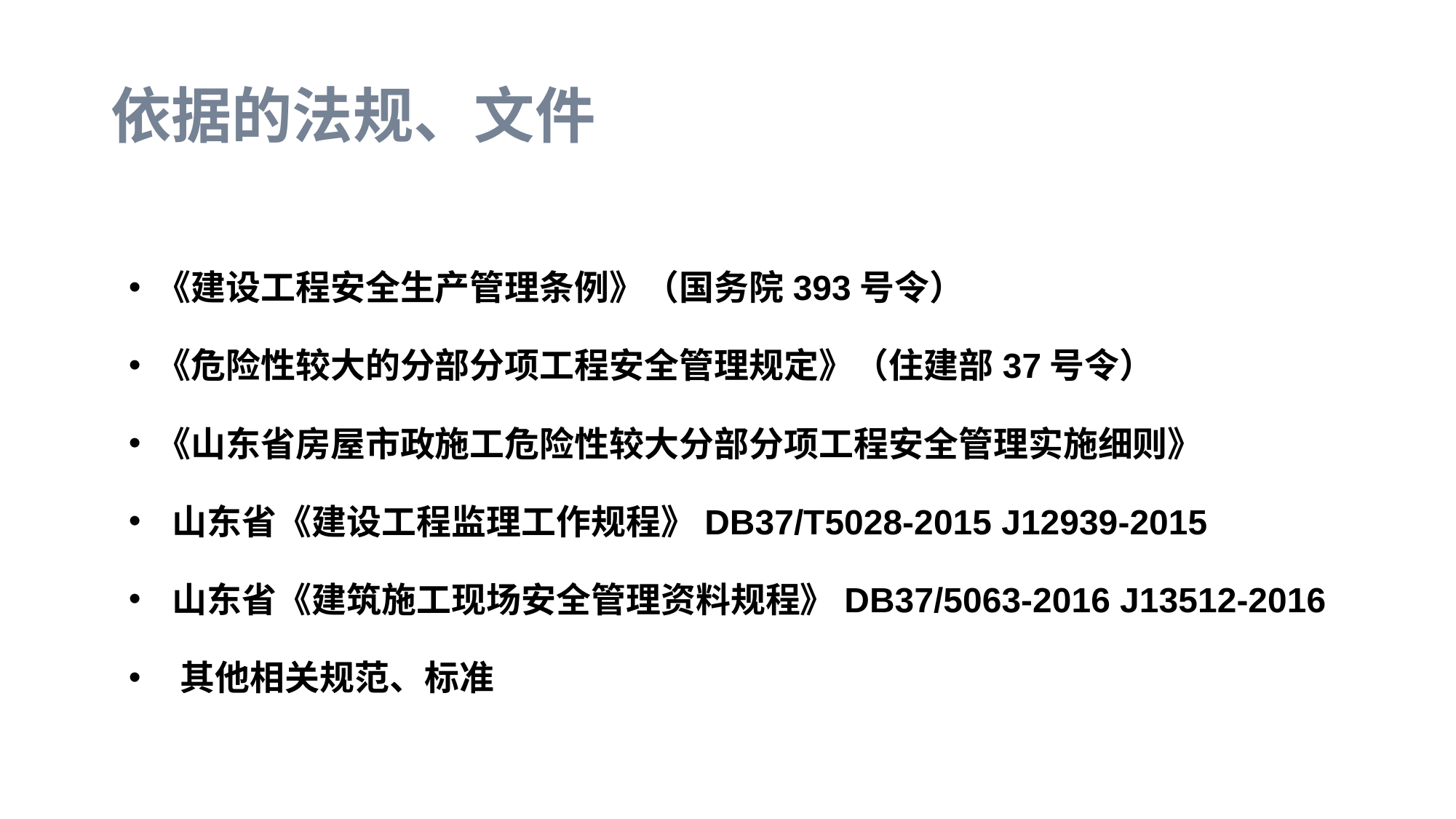

# 依据的法规、文件
《建设工程安全生产管理条例》（国务院393号令）
《危险性较大的分部分项工程安全管理规定》（住建部37号令）
《山东省房屋市政施工危险性较大分部分项工程安全管理实施细则》
 山东省《建设工程监理工作规程》DB37/T5028-2015 J12939-2015
 山东省《建筑施工现场安全管理资料规程》DB37/5063-2016 J13512-2016
  其他相关规范、标准